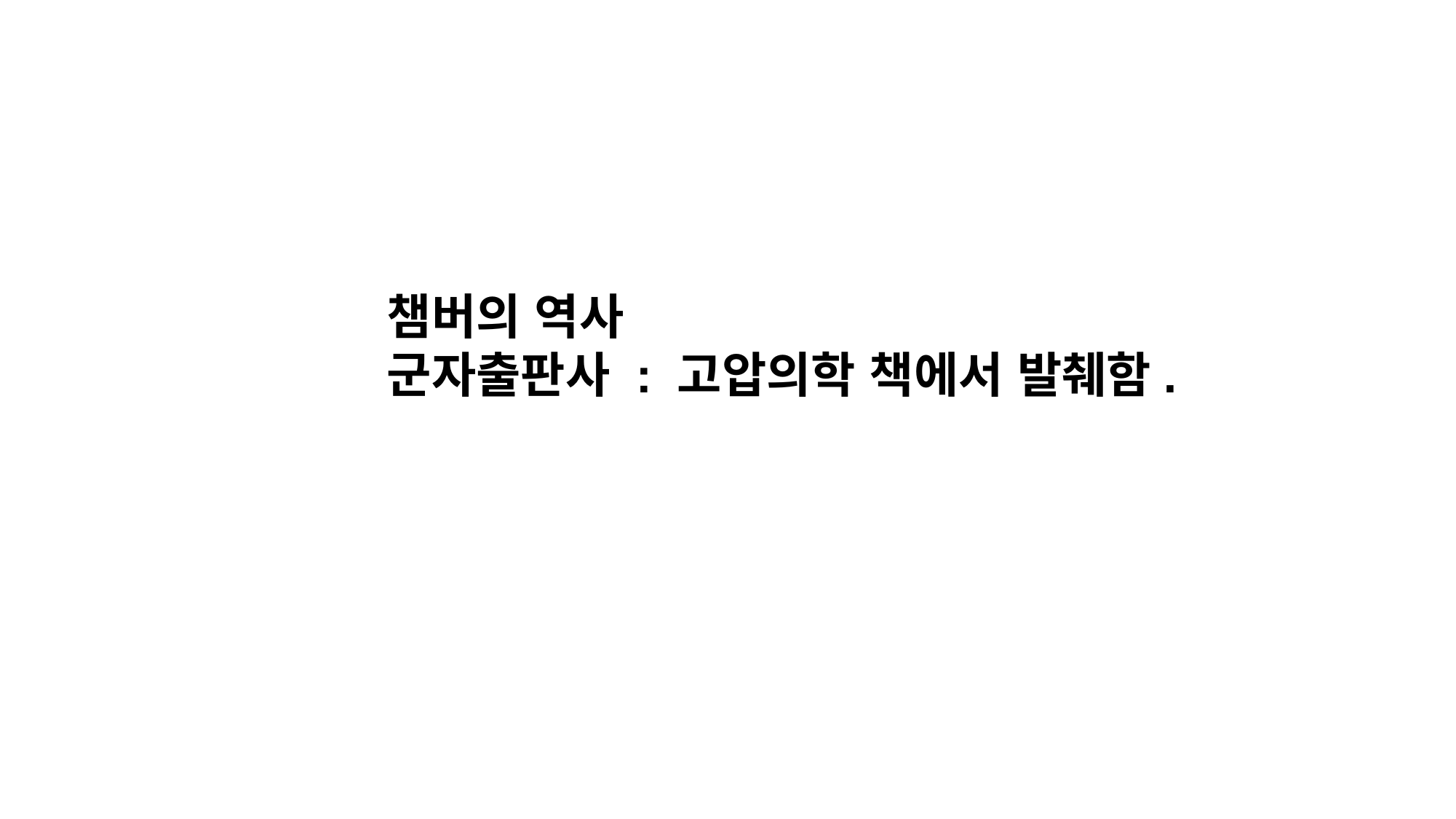

챔버의 역사
군자출판사 : 고압의학 책에서 발췌함.